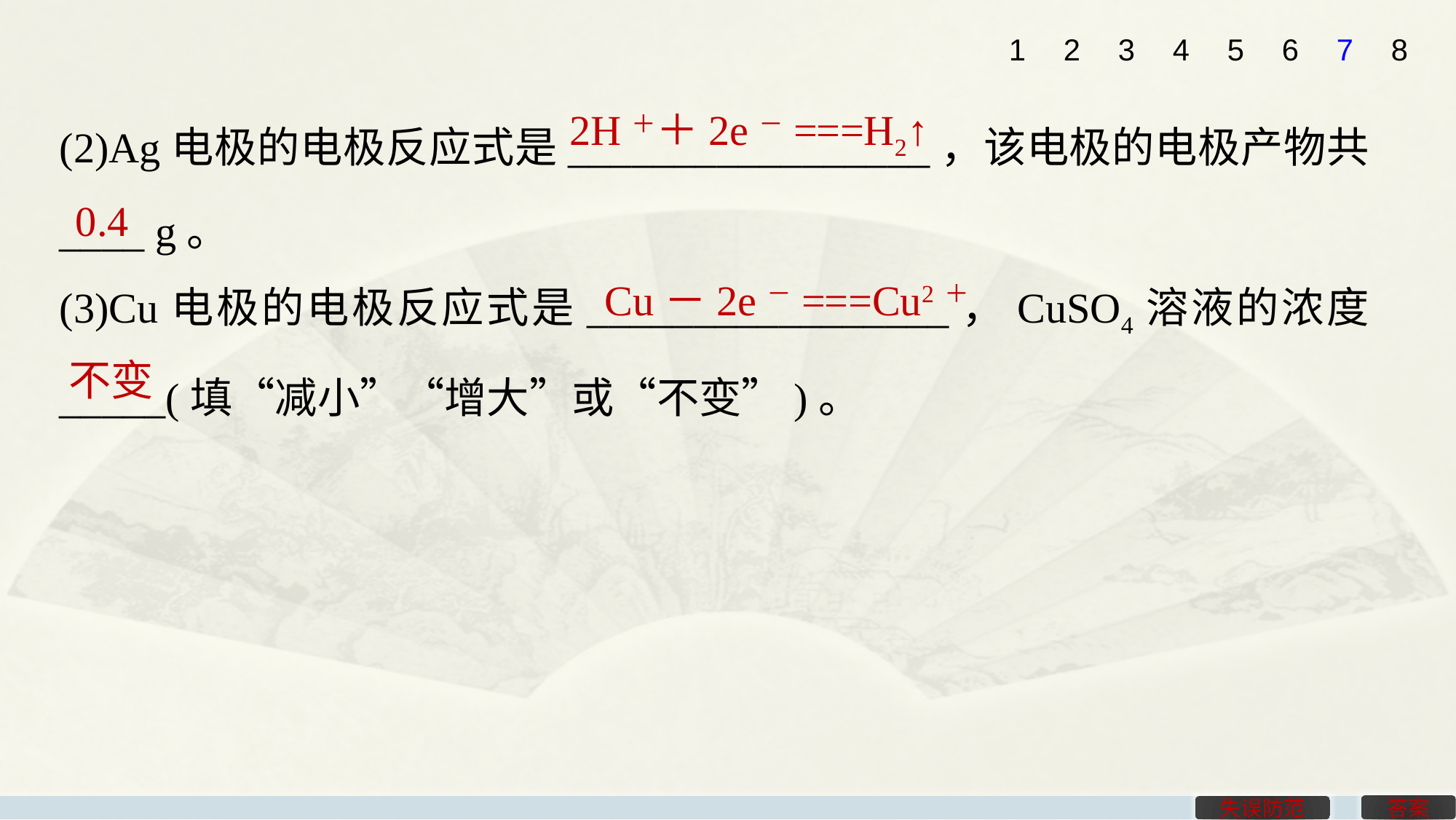

1
2
3
4
5
6
7
8
(2)Ag电极的电极反应式是_________________，该电极的电极产物共____ g。
(3)Cu电极的电极反应式是_________________，CuSO4溶液的浓度_____(填“减小”“增大”或“不变”)。
2H＋＋2e－===H2↑
0.4
Cu－2e－===Cu2＋
不变
答案

失误防范